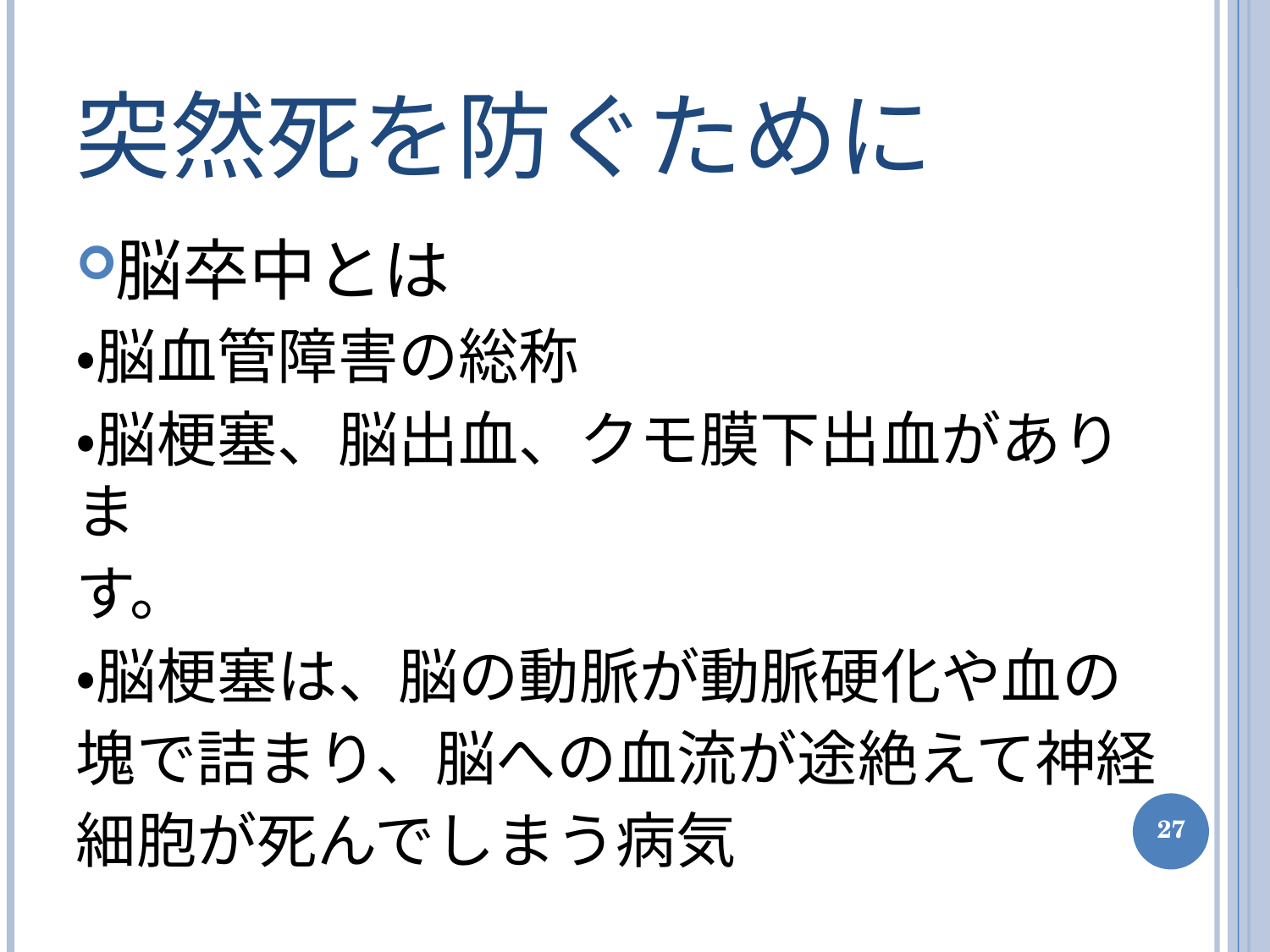

突然死を防ぐために
脳卒中とは
・脳血管障害の総称
・脳梗塞、脳出血、クモ膜下出血がありま
す。
・脳梗塞は、脳の動脈が動脈硬化や血の
塊で詰まり、脳への血流が途絶えて神経
細胞が死んでしまう病気
27